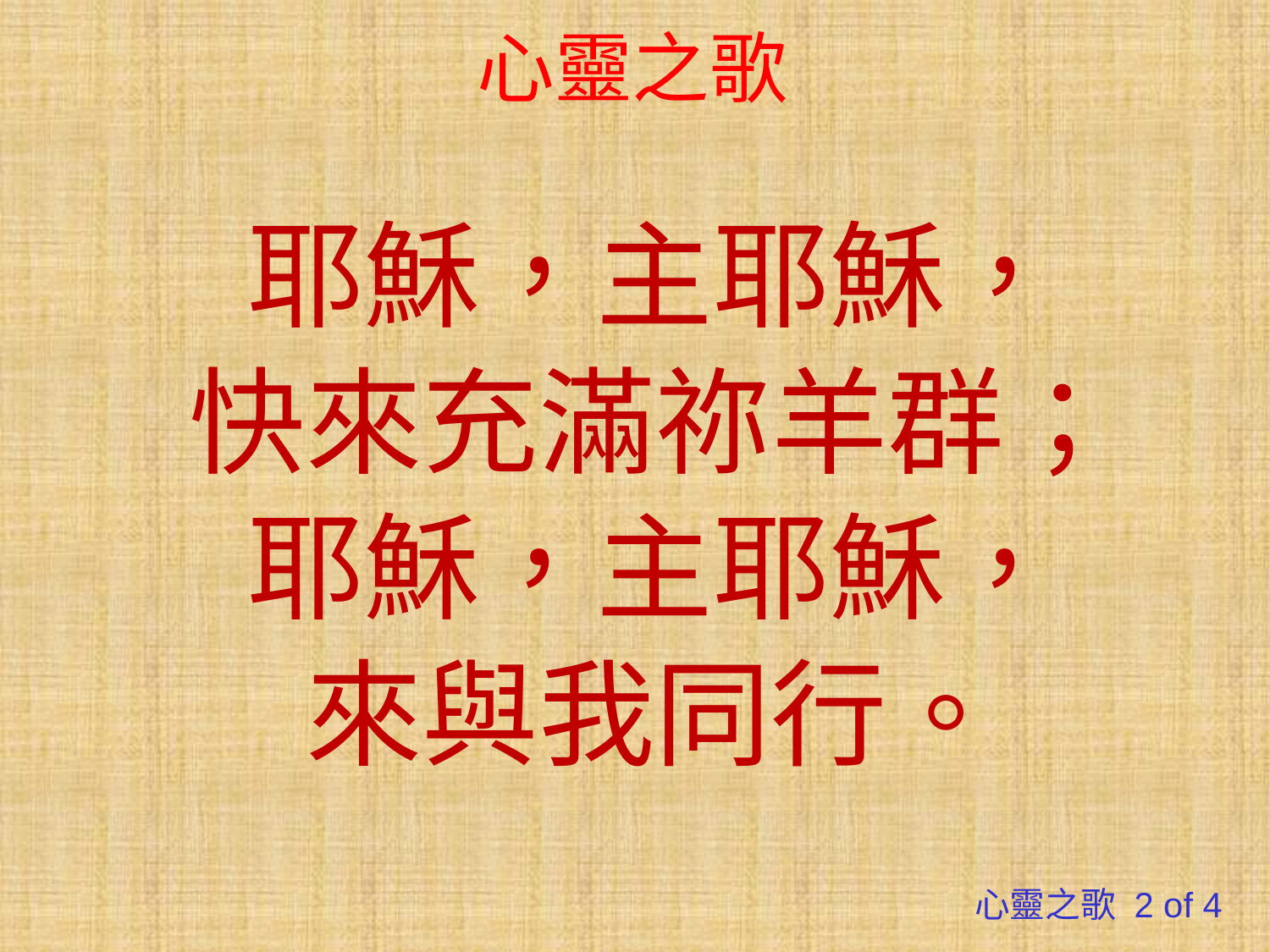

# 心靈之歌
耶穌，主耶穌，
快來充滿祢羊群；
耶穌，主耶穌，
來與我同行。
心靈之歌 2 of 4